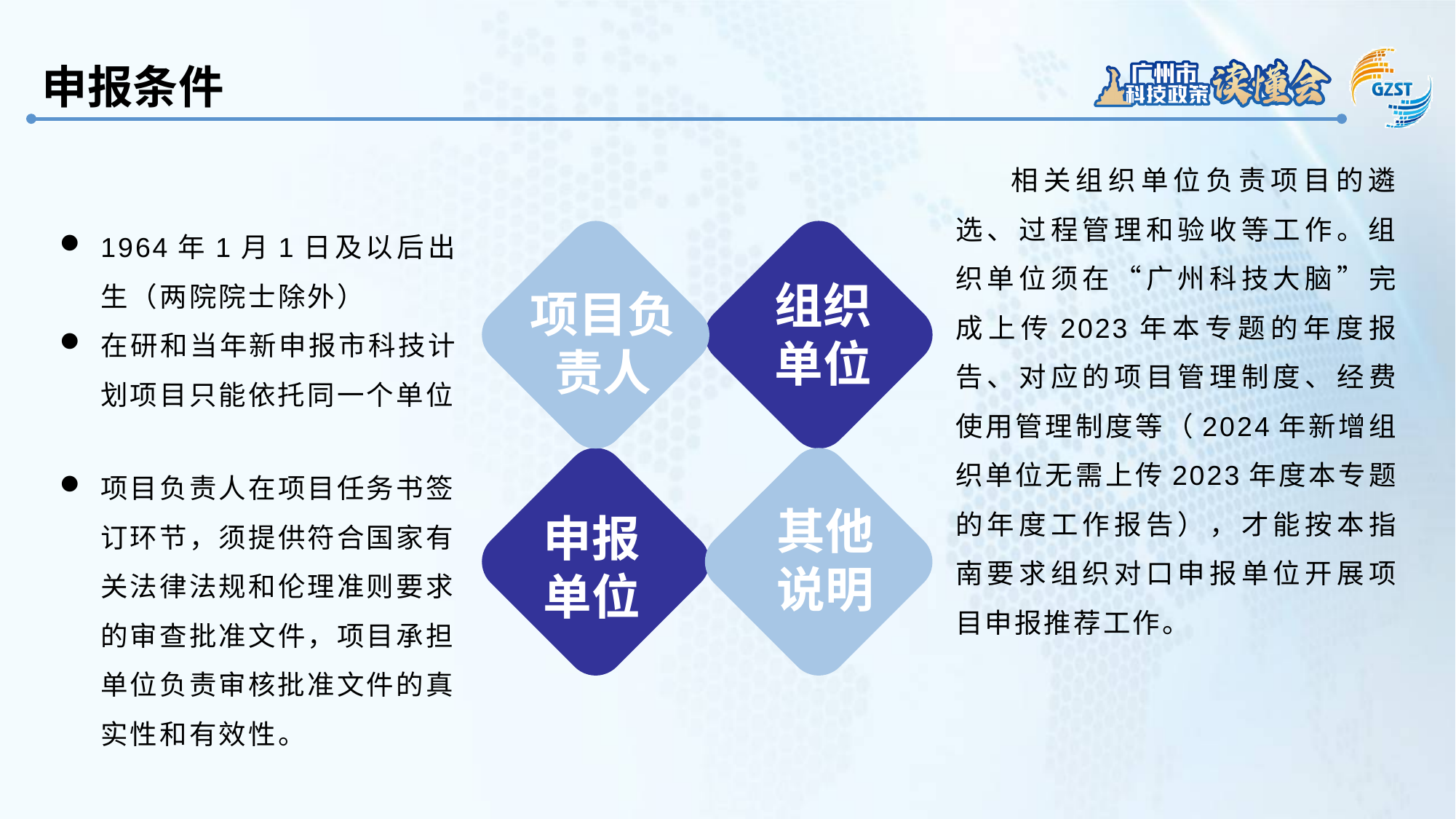

申报条件
    相关组织单位负责项目的遴选、过程管理和验收等工作。组织单位须在“广州科技大脑”完成上传2023年本专题的年度报告、对应的项目管理制度、经费使用管理制度等（2024年新增组织单位无需上传2023年度本专题的年度工作报告），才能按本指南要求组织对口申报单位开展项目申报推荐工作。
1964年1月1日及以后出生（两院院士除外）
在研和当年新申报市科技计划项目只能依托同一个单位

组织单位
项目负责人
项目负责人在项目任务书签订环节，须提供符合国家有关法律法规和伦理准则要求的审查批准文件，项目承担单位负责审核批准文件的真实性和有效性。

其他说明
申报单位